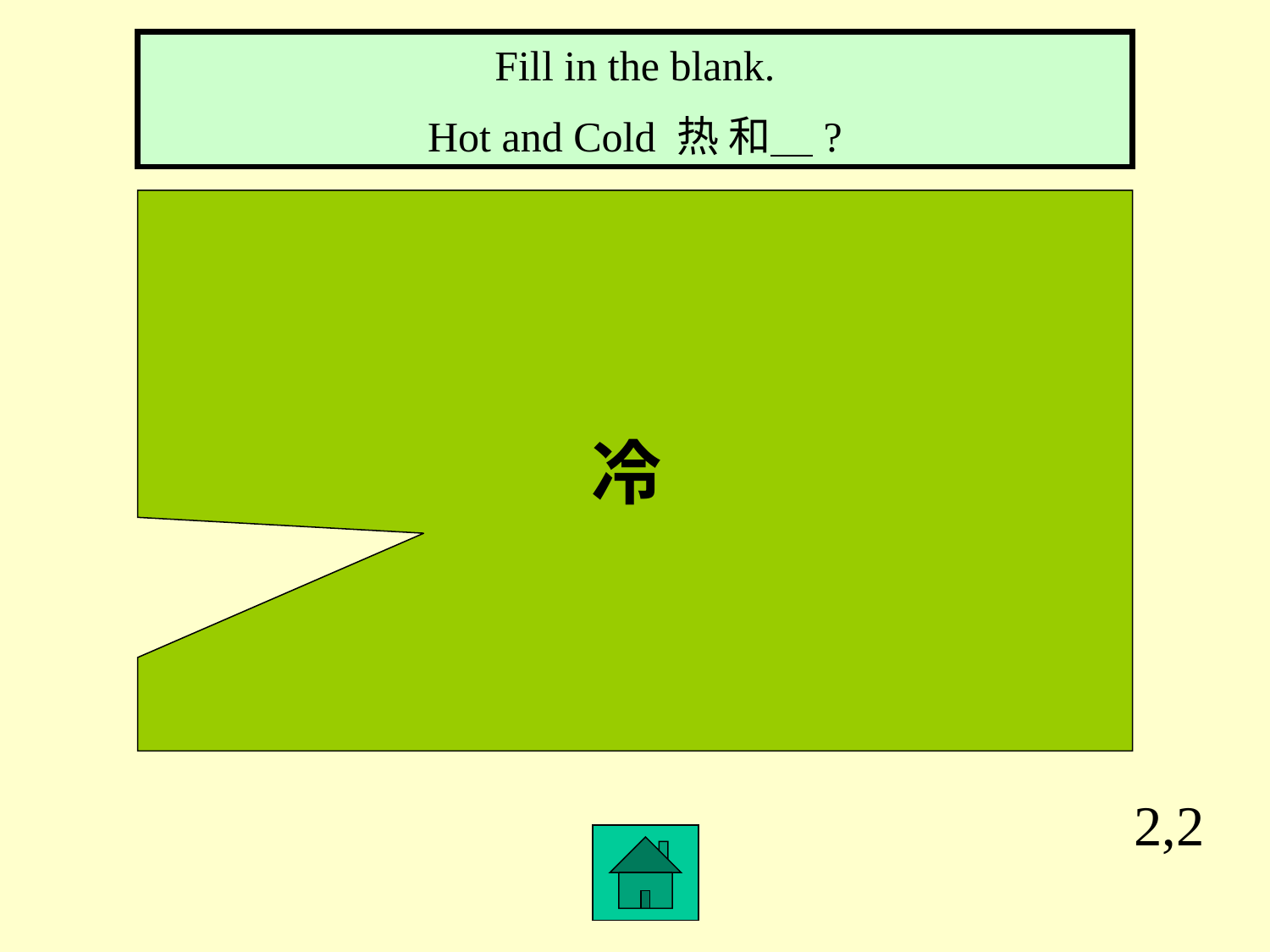

Fill in the blank.
Hot and Cold 热 和＿?
冷
2,2